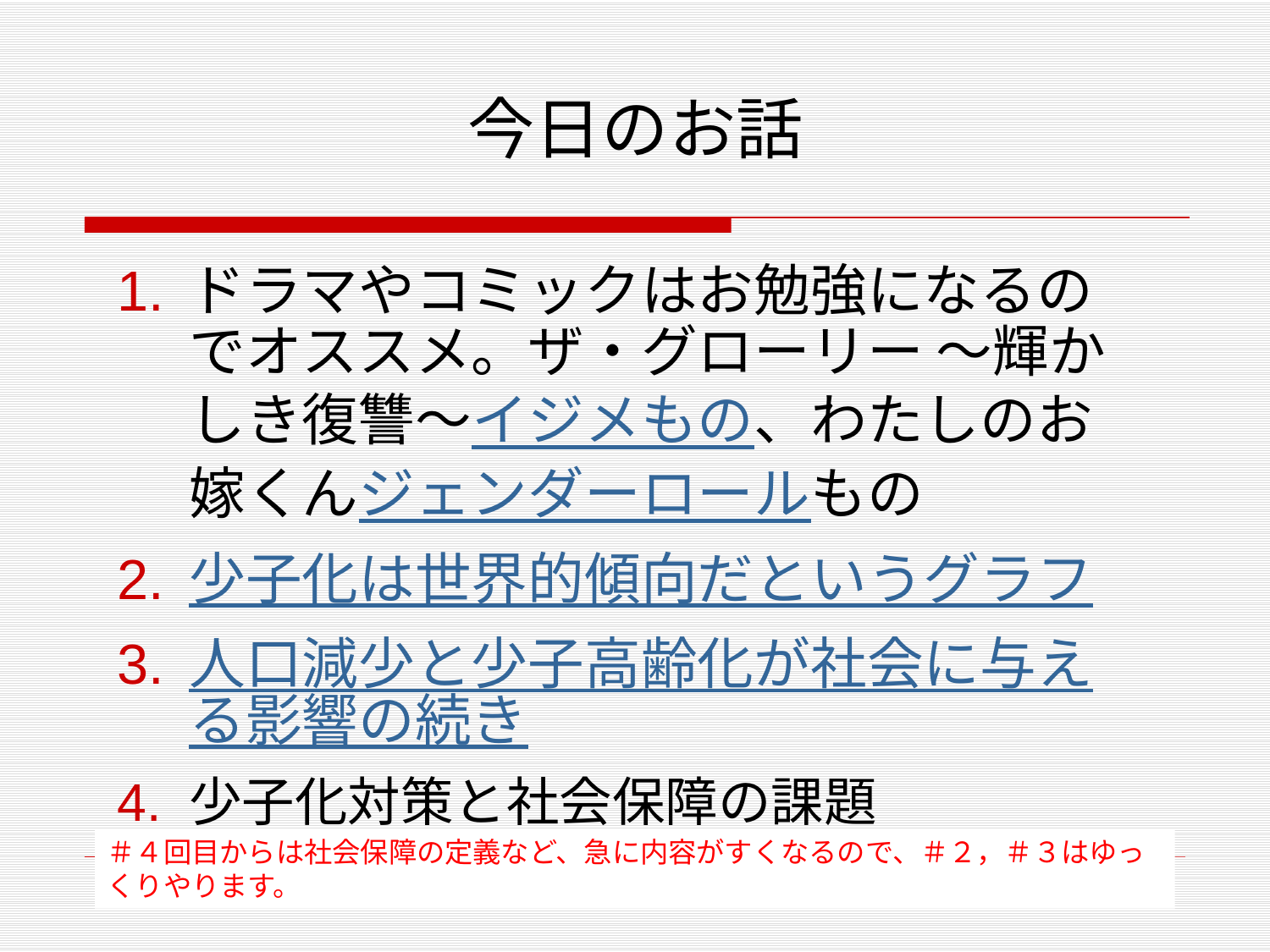

# 今日のお話
ドラマやコミックはお勉強になるのでオススメ。ザ・グローリー ～輝かしき復讐～イジメもの、わたしのお嫁くんジェンダーロールもの
少子化は世界的傾向だというグラフ
人口減少と少子高齢化が社会に与える影響の続き
少子化対策と社会保障の課題

＃４回目からは社会保障の定義など、急に内容がすくなるので、＃２，＃３はゆっくりやります。
7